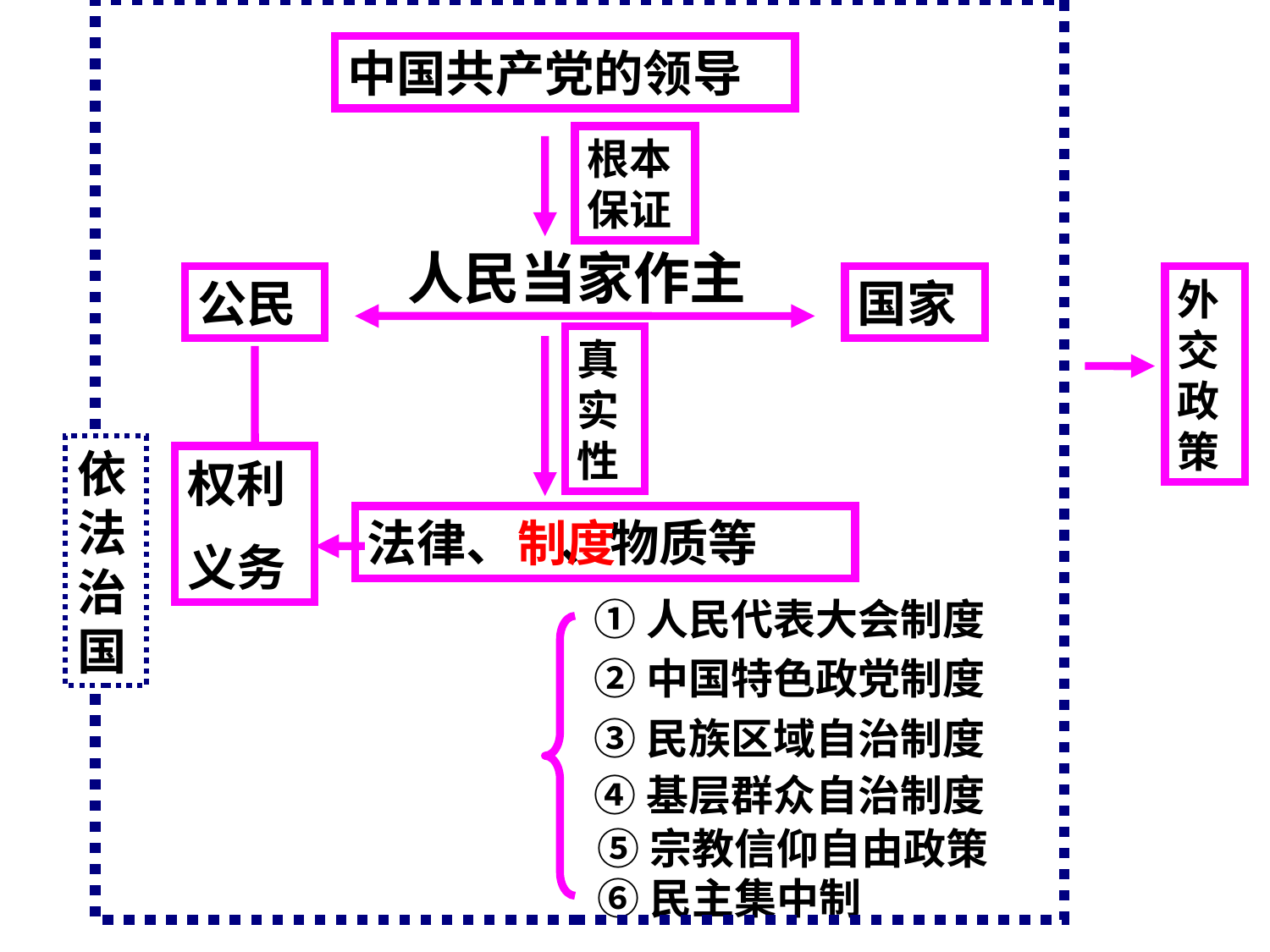

中国共产党的领导
根本保证

人民当家作主
公民
国家
外交政策

真实性

依法治国
权利
义务
法律、    、物质等
制度

①人民代表大会制度

②中国特色政党制度
③民族区域自治制度
④基层群众自治制度
⑤宗教信仰自由政策
⑥民主集中制